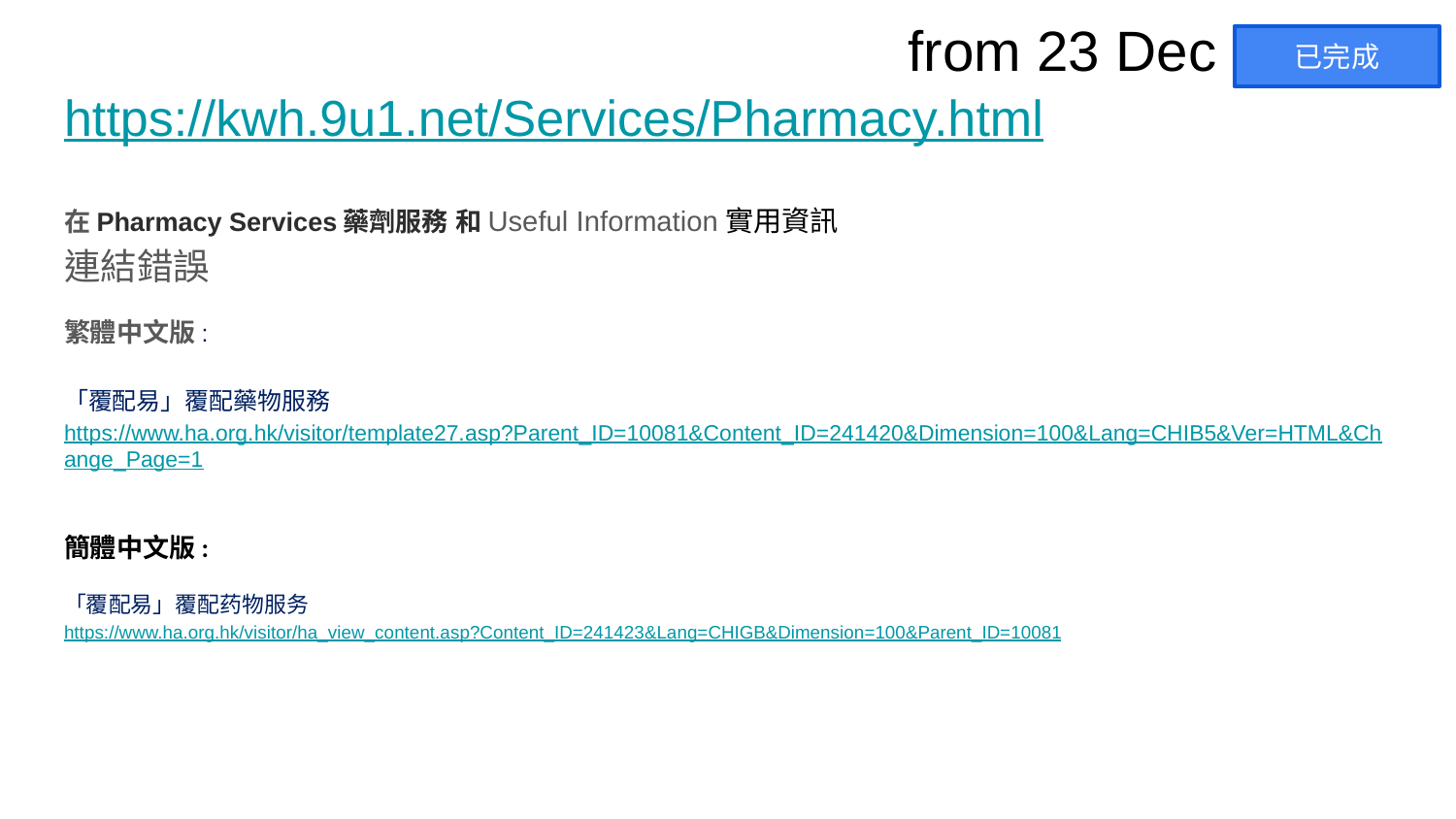

from 23 Dec
已完成
# https://kwh.9u1.net/Services/Pharmacy.html
在Pharmacy Services藥劑服務 和Useful Information實用資訊
連結錯誤
繁體中文版:

「覆配易」覆配藥物服務https://www.ha.org.hk/visitor/template27.asp?Parent_ID=10081&Content_ID=241420&Dimension=100&Lang=CHIB5&Ver=HTML&Change_Page=1

簡體中文版:
「覆配易」覆配药物服务
https://www.ha.org.hk/visitor/ha_view_content.asp?Content_ID=241423&Lang=CHIGB&Dimension=100&Parent_ID=10081